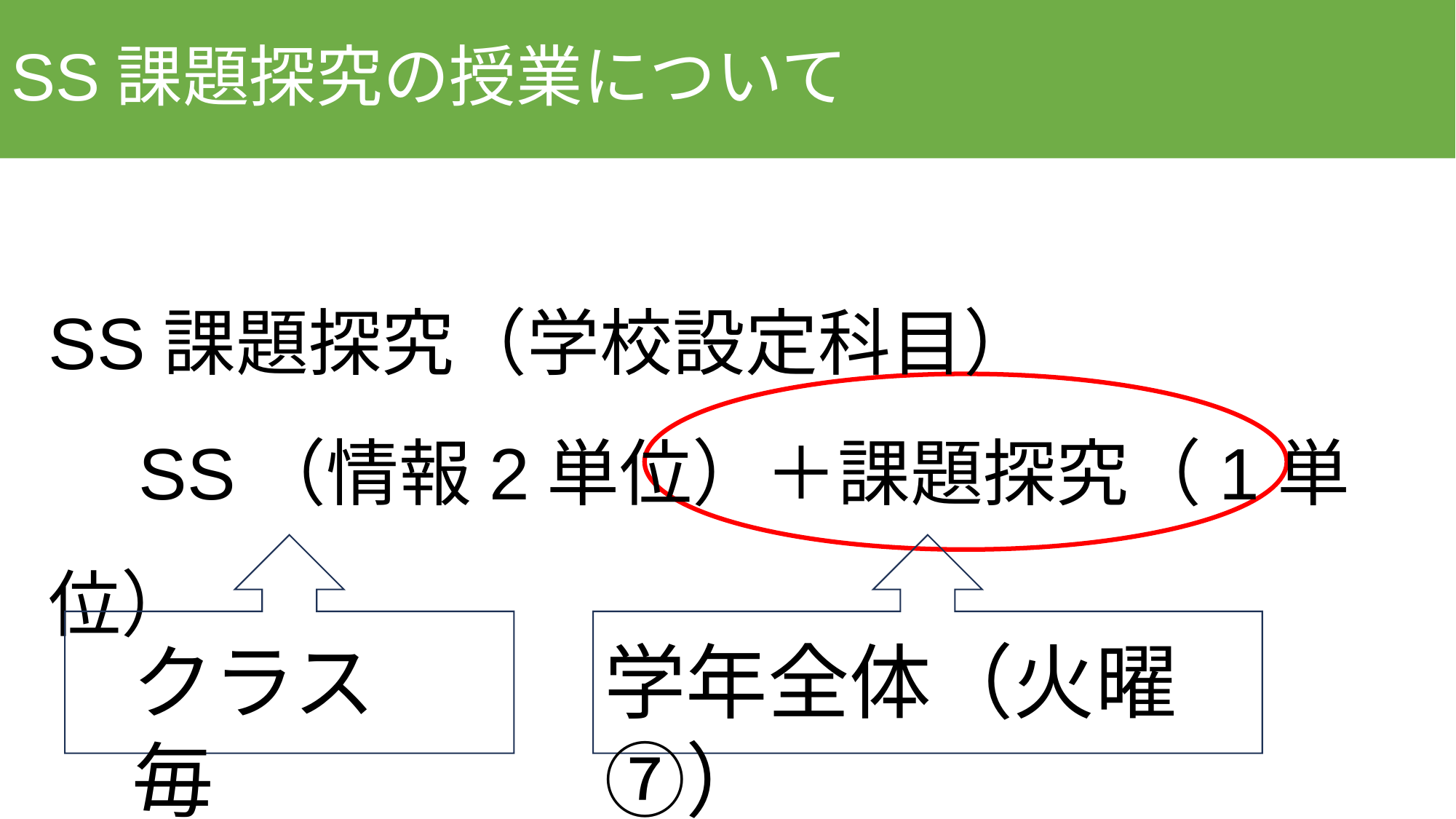

# SS課題探究の授業について
SS課題探究（学校設定科目）
　SS（情報2単位）＋課題探究（1単位）

クラス毎

学年全体（火曜⑦）